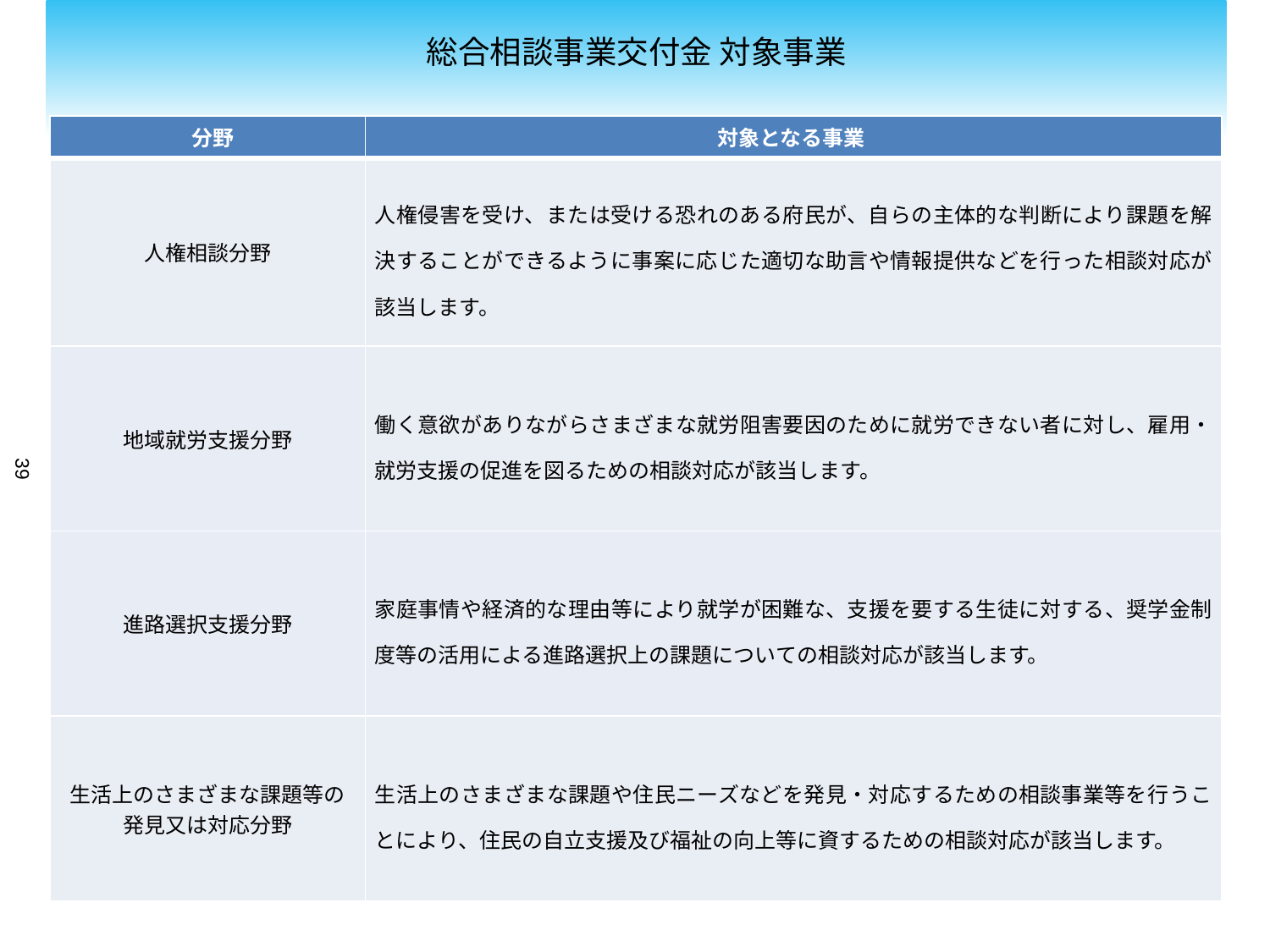

総合相談事業交付金 対象事業
| 分野 | 対象となる事業 |
| --- | --- |
| 人権相談分野 | 人権侵害を受け、または受ける恐れのある府民が、自らの主体的な判断により課題を解決することができるように事案に応じた適切な助言や情報提供などを行った相談対応が該当します。 |
| 地域就労支援分野 | 働く意欲がありながらさまざまな就労阻害要因のために就労できない者に対し、雇用・就労支援の促進を図るための相談対応が該当します。 |
| 進路選択支援分野 | 家庭事情や経済的な理由等により就学が困難な、支援を要する生徒に対する、奨学金制度等の活用による進路選択上の課題についての相談対応が該当します。 |
| 生活上のさまざまな課題等の発見又は対応分野 | 生活上のさまざまな課題や住民ニーズなどを発見・対応するための相談事業等を行うことにより、住民の自立支援及び福祉の向上等に資するための相談対応が該当します。 |
39